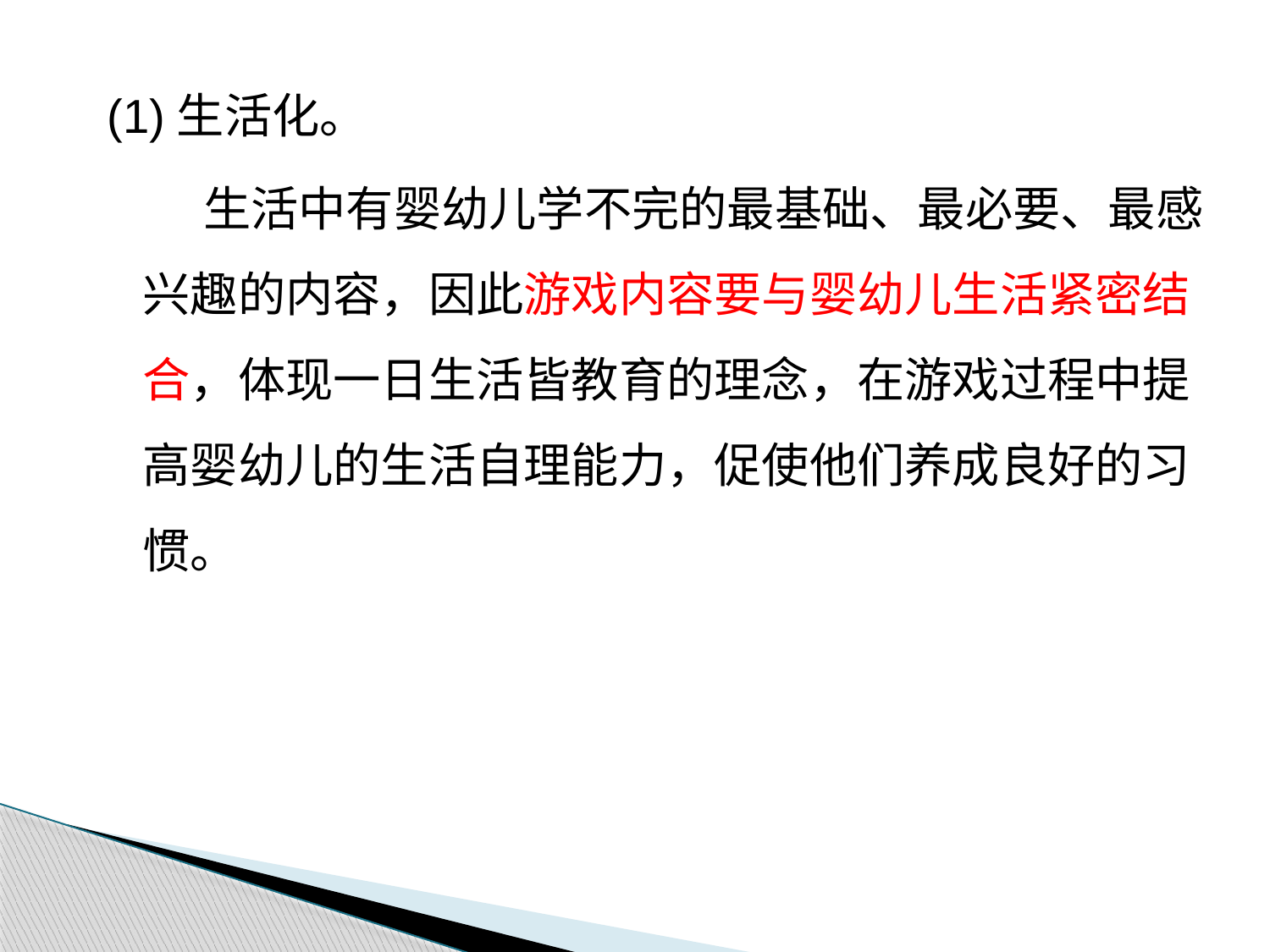

(1)生活化。
        生活中有婴幼儿学不完的最基础、最必要、最感兴趣的内容，因此游戏内容要与婴幼儿生活紧密结合，体现一日生活皆教育的理念，在游戏过程中提高婴幼儿的生活自理能力，促使他们养成良好的习惯。